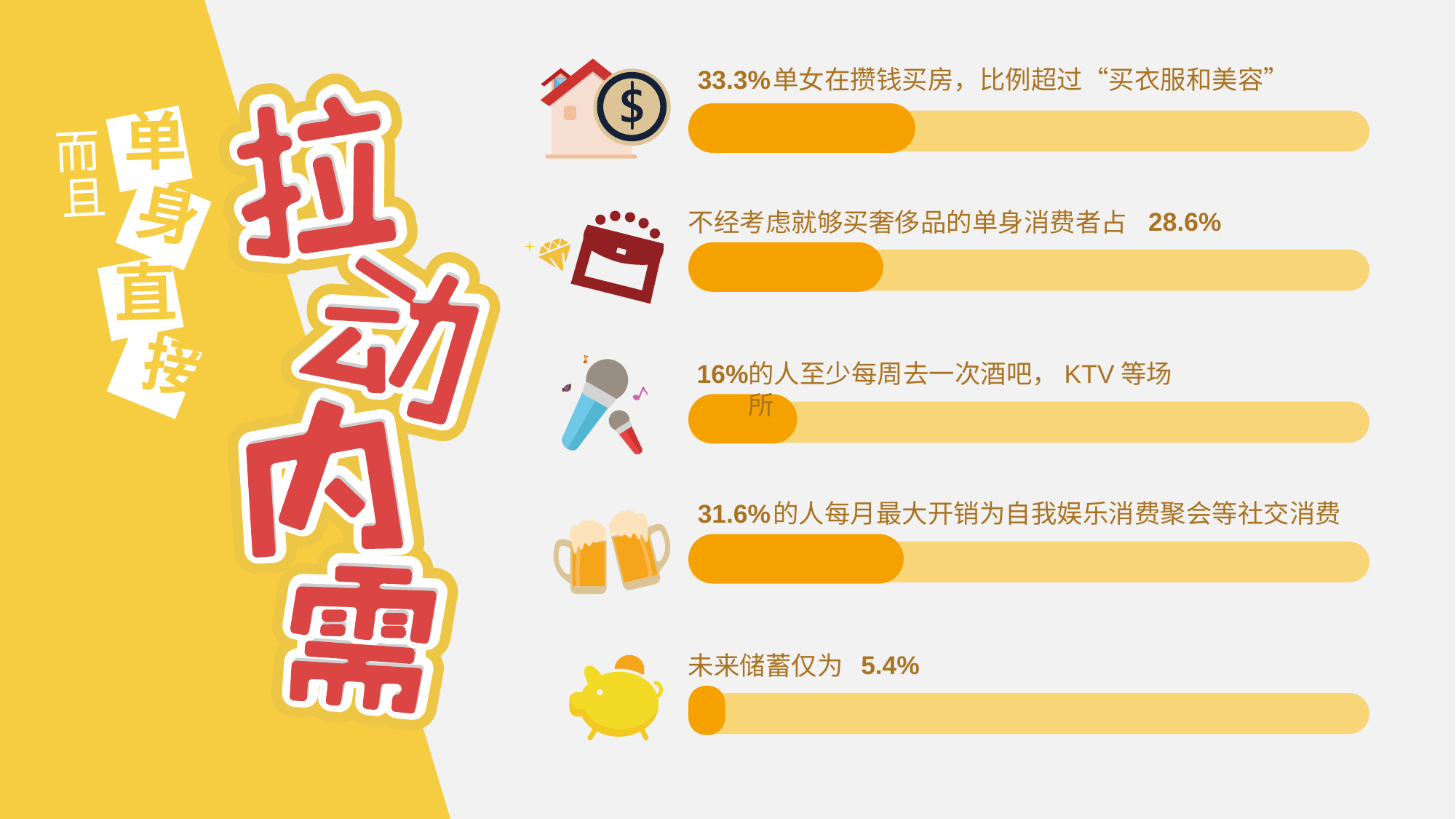

33.3%
单女在攒钱买房，比例超过“买衣服和美容”

28.6%
不经考虑就够买奢侈品的单身消费者占

16%
的人至少每周去一次酒吧，KTV等场所

31.6%
的人每月最大开销为自我娱乐消费聚会等社交消费

5.4%
未来储蓄仅为

单

而

且
身

直

接